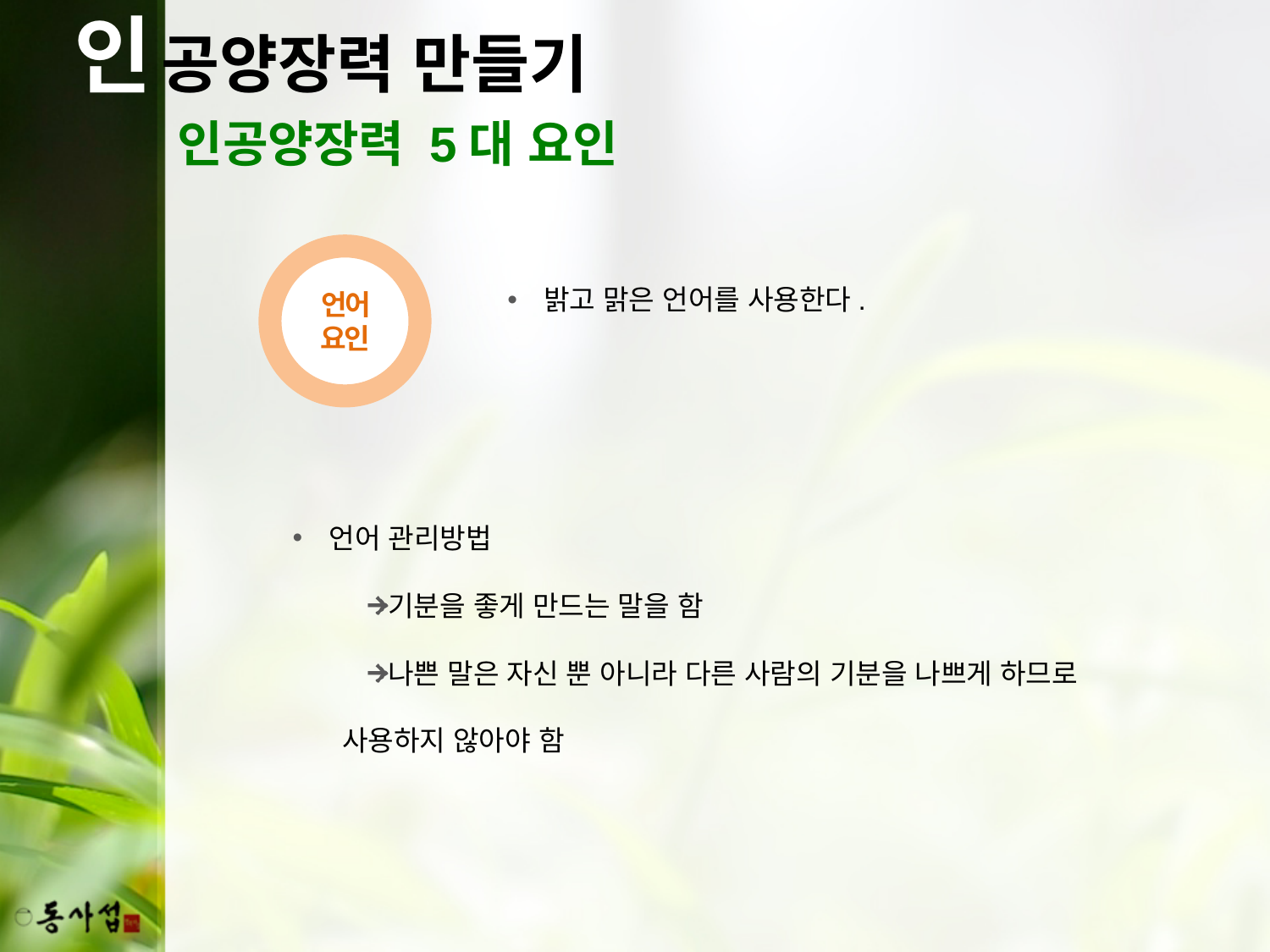

인
공양장력 만들기
인공양장력 5대 요인
언어 요인
밝고 맑은 언어를 사용한다.
언어 관리방법
기분을 좋게 만드는 말을 함
나쁜 말은 자신 뿐 아니라 다른 사람의 기분을 나쁘게 하므로 사용하지 않아야 함